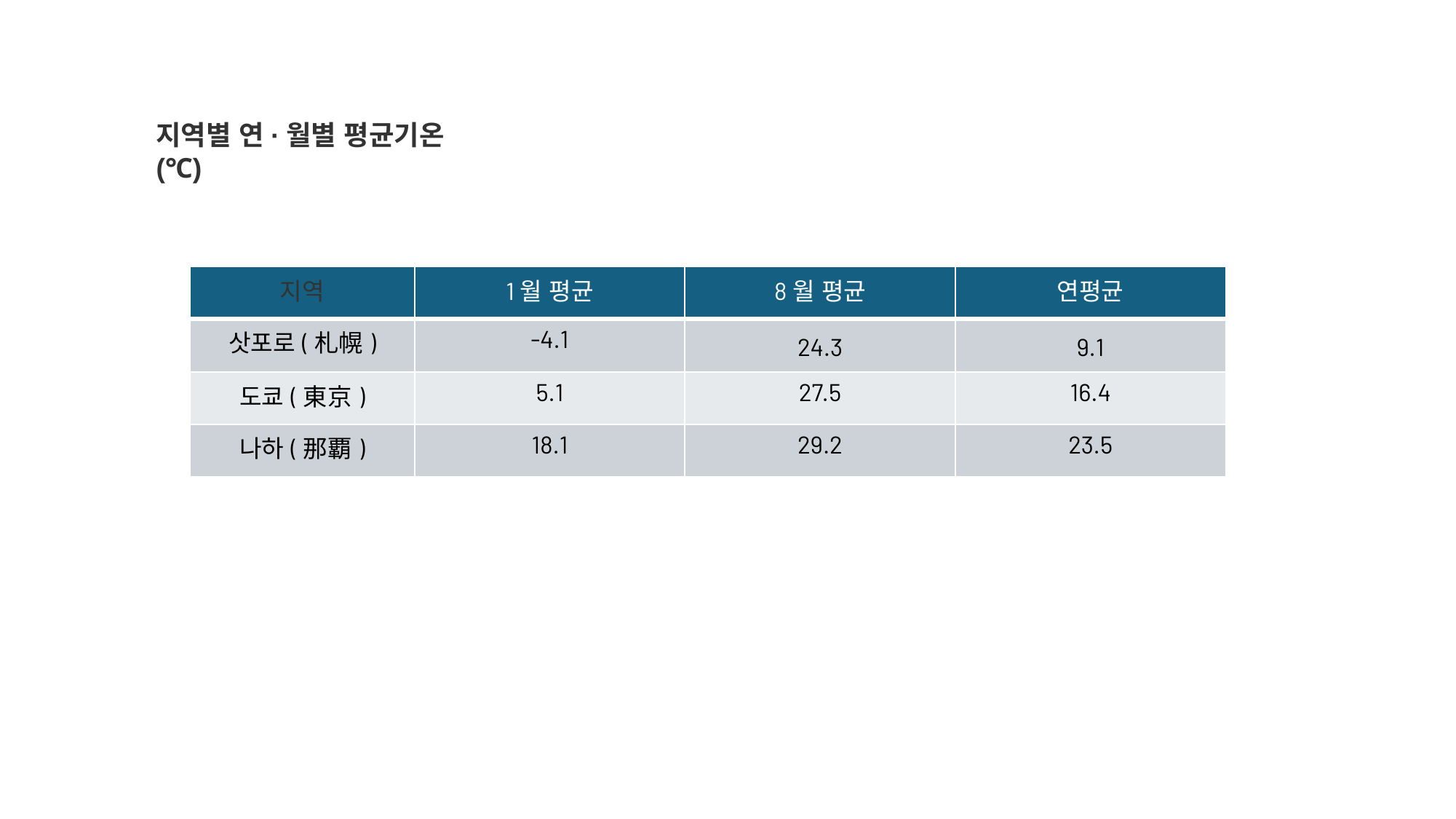

지역별 연·월별 평균기온 (℃)

| 지역 | 1월 평균 | 8월 평균 | 연평균 |
| --- | --- | --- | --- |
| 삿포로(札幌) | -4.1 | 24.3 | 9.1 |
| 도쿄(東京) | 5.1 | 27.5 | 16.4 |
| 나하(那覇) | 18.1 | 29.2 | 23.5 |